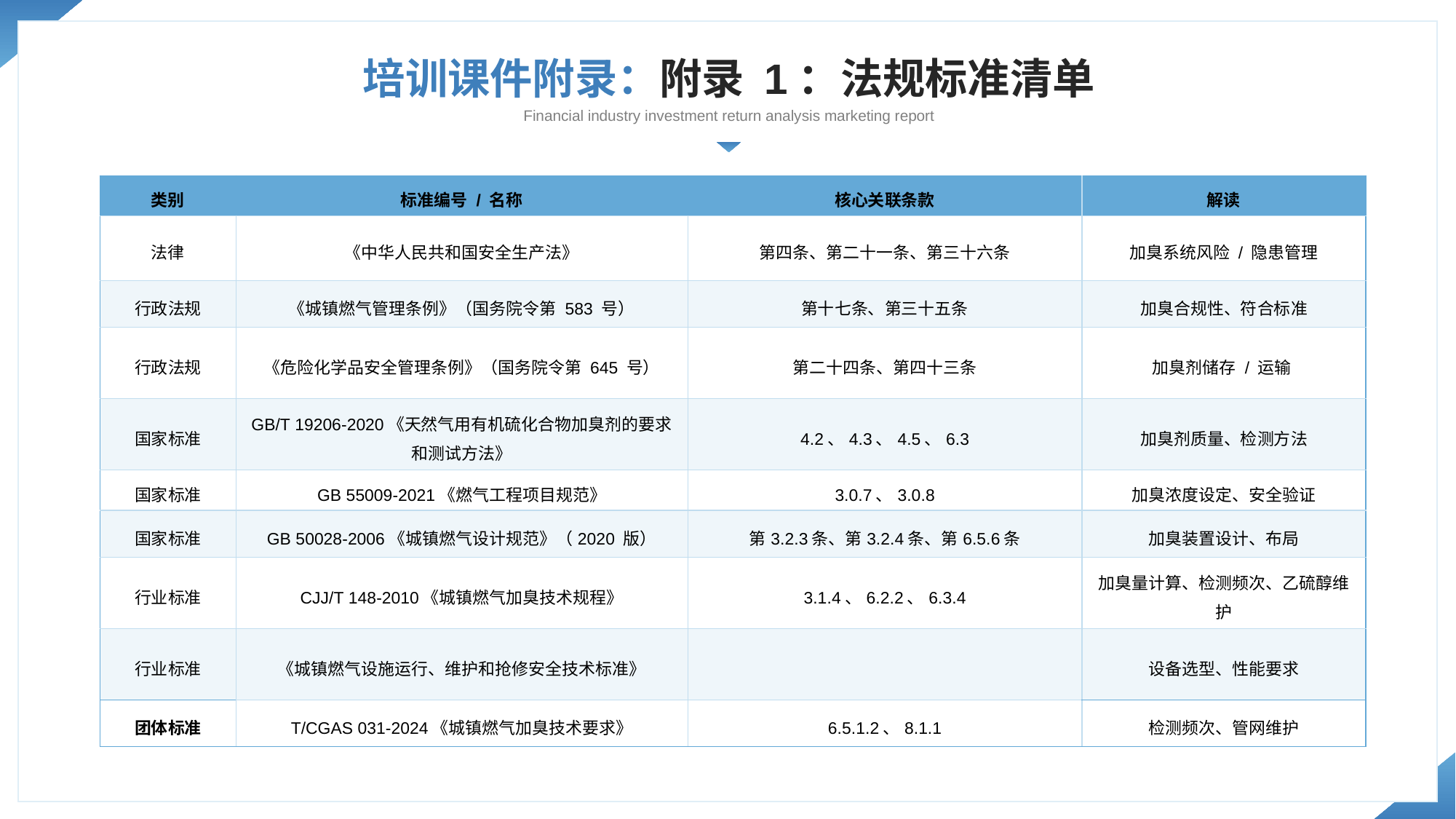

培训课件附录：附录 1：法规标准清单
Financial industry investment return analysis marketing report

| 类别 | 标准编号 / 名称 | 核心关联条款 | 解读 |
| --- | --- | --- | --- |
| 法律 | 《中华人民共和国安全生产法》 | 第四条、第二十一条、第三十六条 | 加臭系统风险 / 隐患管理 |
| 行政法规 | 《城镇燃气管理条例》（国务院令第 583 号） | 第十七条、第三十五条 | 加臭合规性、符合标准 |
| 行政法规 | 《危险化学品安全管理条例》（国务院令第 645 号） | 第二十四条、第四十三条 | 加臭剂储存 / 运输 |
| 国家标准 | GB/T 19206-2020《天然气用有机硫化合物加臭剂的要求和测试方法》 | 4.2、4.3、4.5、6.3 | 加臭剂质量、检测方法 |
| 国家标准 | GB 55009-2021《燃气工程项目规范》 | 3.0.7、3.0.8 | 加臭浓度设定、安全验证 |
| 国家标准 | GB 50028-2006《城镇燃气设计规范》（2020 版） | 第3.2.3条、第3.2.4条、第6.5.6条 | 加臭装置设计、布局 |
| 行业标准 | CJJ/T 148-2010《城镇燃气加臭技术规程》 | 3.1.4、6.2.2、6.3.4 | 加臭量计算、检测频次、乙硫醇维护 |
| 行业标准 | 《城镇燃气设施运行、维护和抢修安全技术标准》 |  | 设备选型、性能要求 |
| 团体标准 | T/CGAS 031-2024《城镇燃气加臭技术要求》 | 6.5.1.2、8.1.1 | 检测频次、管网维护 |